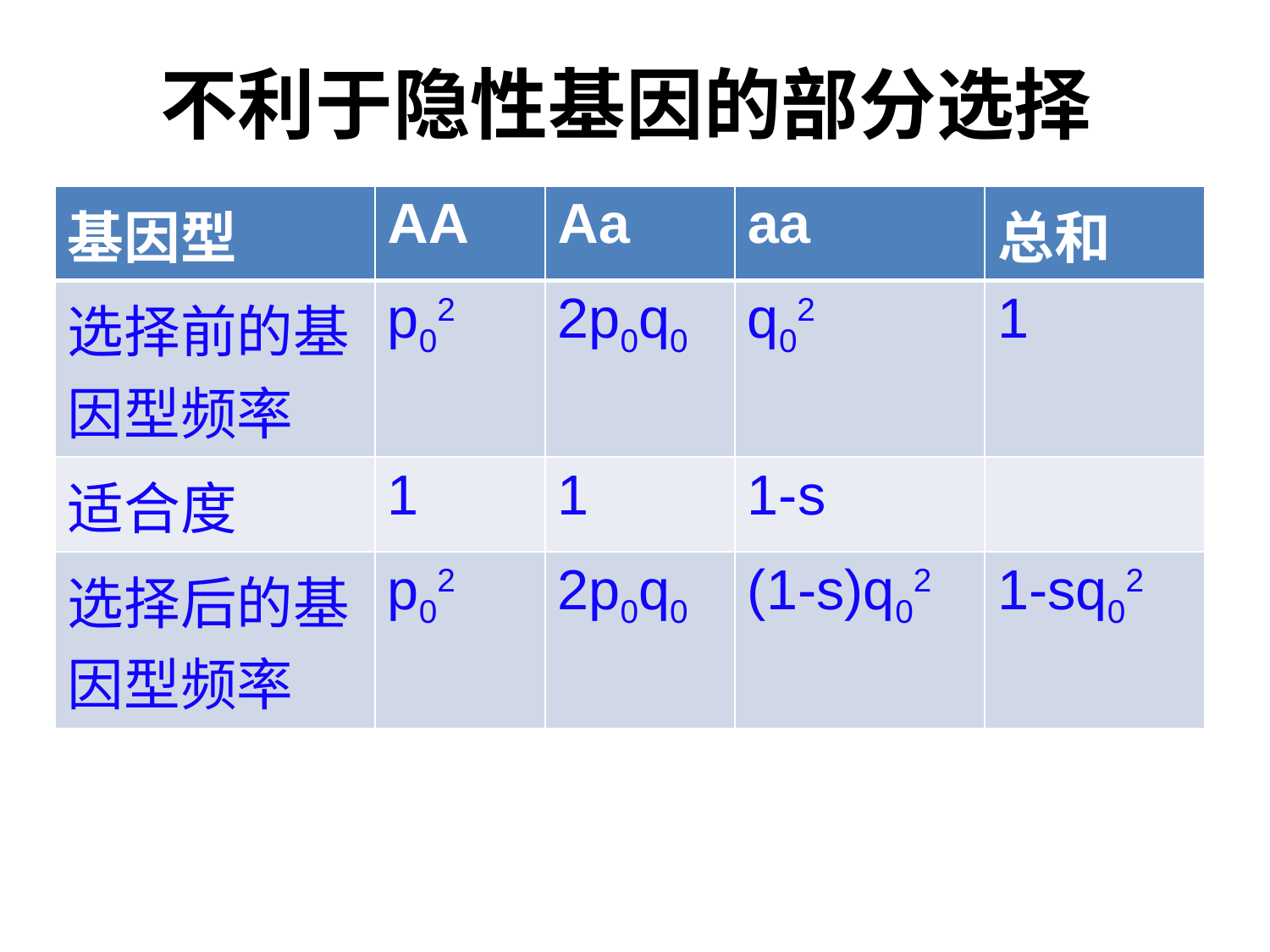

# 不利于隐性基因的部分选择
| 基因型 | AA | Aa | aa | 总和 |
| --- | --- | --- | --- | --- |
| 选择前的基因型频率 | p02 | 2p0q0 | q02 | 1 |
| 适合度 | 1 | 1 | 1-s |  |
| 选择后的基因型频率 | p02 | 2p0q0 | (1-s)q02 | 1-sq02 |